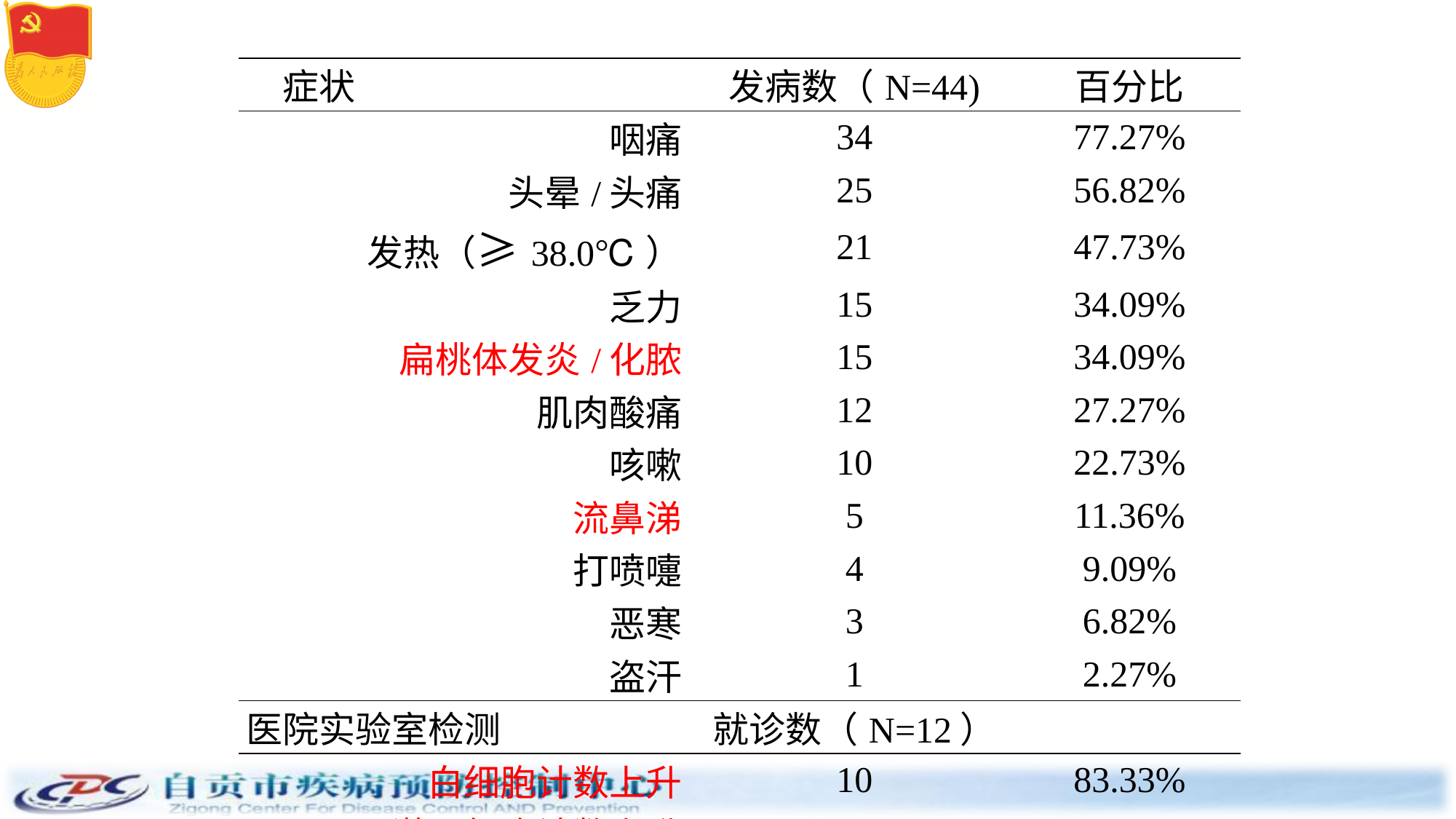

| 症状 | 发病数（N=44) | 百分比 |
| --- | --- | --- |
| 咽痛 | 34 | 77.27% |
| 头晕/头痛 | 25 | 56.82% |
| 发热（≥38.0℃） | 21 | 47.73% |
| 乏力 | 15 | 34.09% |
| 扁桃体发炎/化脓 | 15 | 34.09% |
| 肌肉酸痛 | 12 | 27.27% |
| 咳嗽 | 10 | 22.73% |
| 流鼻涕 | 5 | 11.36% |
| 打喷嚏 | 4 | 9.09% |
| 恶寒 | 3 | 6.82% |
| 盗汗 | 1 | 2.27% |
| 医院实验室检测 | 就诊数（N=12） |  |
| 白细胞计数上升 | 10 | 83.33% |
| 淋巴细胞计数上升 | 10 | 83.33% |
| 新型冠状病毒 | 0 | 0 |